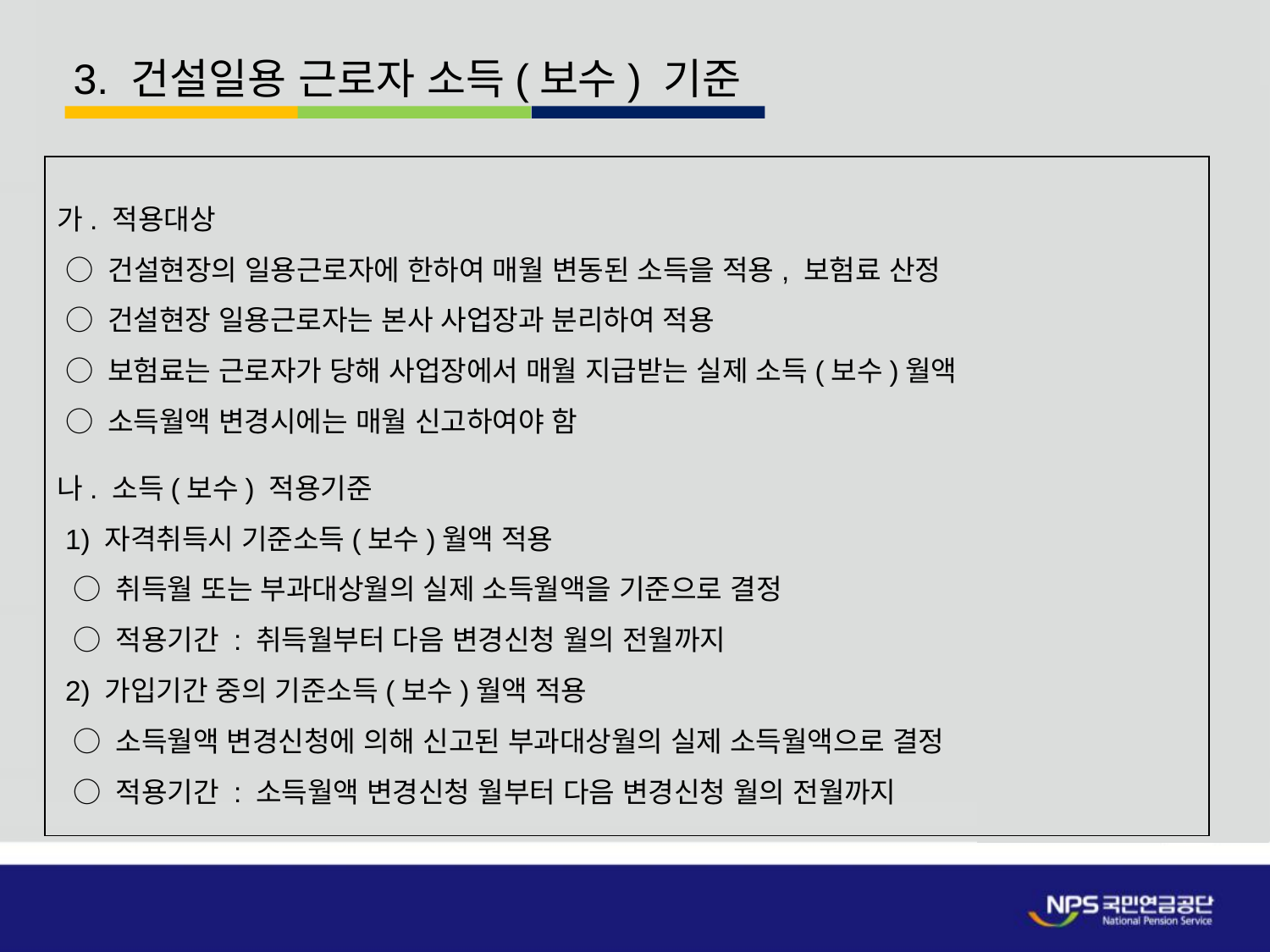

3. 건설일용 근로자 소득(보수) 기준

가. 적용대상
 ○ 건설현장의 일용근로자에 한하여 매월 변동된 소득을 적용, 보험료 산정
 ○ 건설현장 일용근로자는 본사 사업장과 분리하여 적용
 ○ 보험료는 근로자가 당해 사업장에서 매월 지급받는 실제 소득(보수)월액
 ○ 소득월액 변경시에는 매월 신고하여야 함

나. 소득(보수) 적용기준
 1) 자격취득시 기준소득(보수)월액 적용
  ○ 취득월 또는 부과대상월의 실제 소득월액을 기준으로 결정
  ○ 적용기간 : 취득월부터 다음 변경신청 월의 전월까지
 2) 가입기간 중의 기준소득(보수)월액 적용
  ○ 소득월액 변경신청에 의해 신고된 부과대상월의 실제 소득월액으로 결정
  ○ 적용기간 : 소득월액 변경신청 월부터 다음 변경신청 월의 전월까지
27